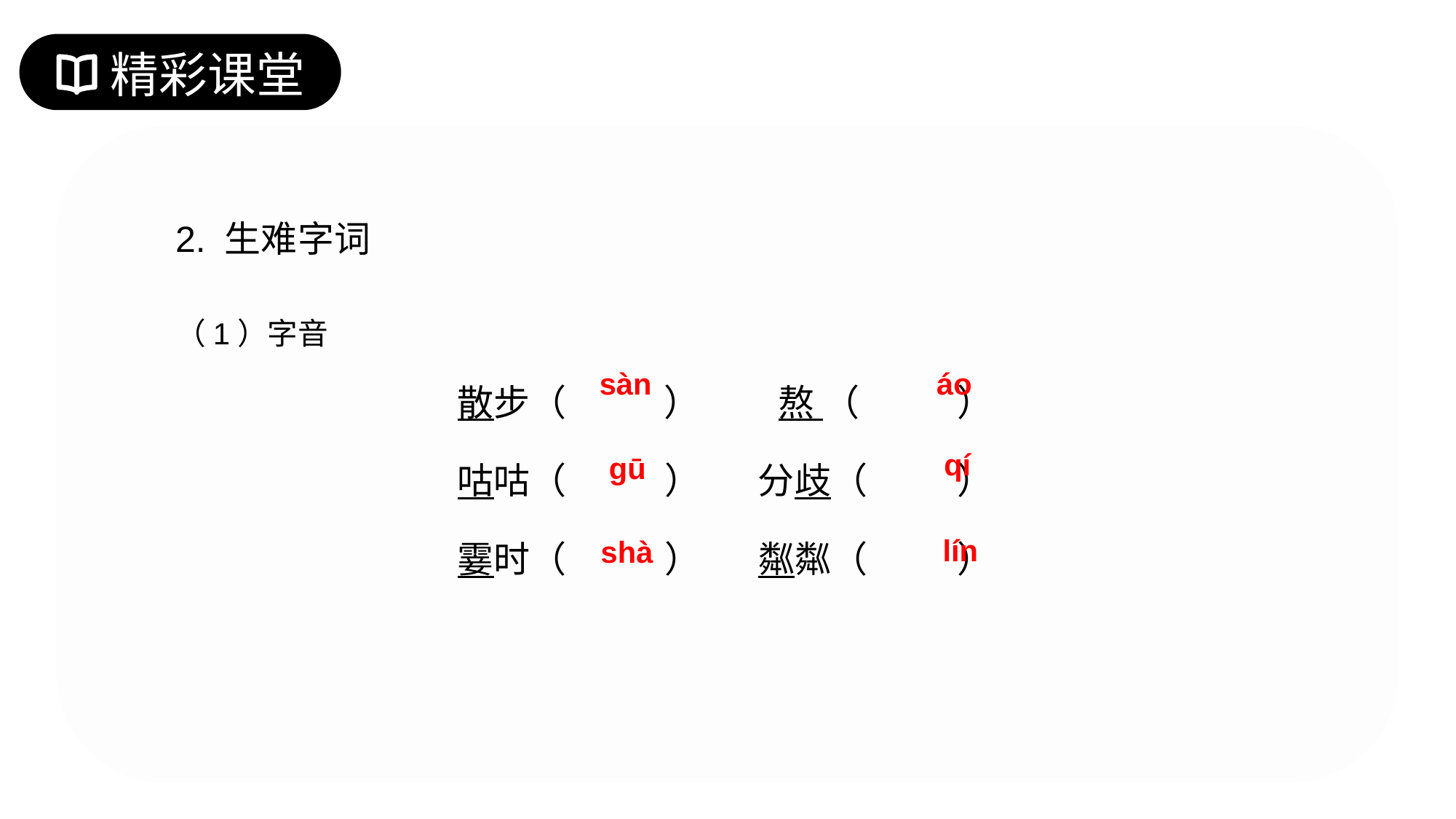

精彩课堂

2. 生难字词
（1）字音
散步（            ）   　  熬 （            ）
咕咕（            ）       分歧（           ）
霎时（            ）       粼粼（           ）
sàn
áo
qí
gū
lín
shà